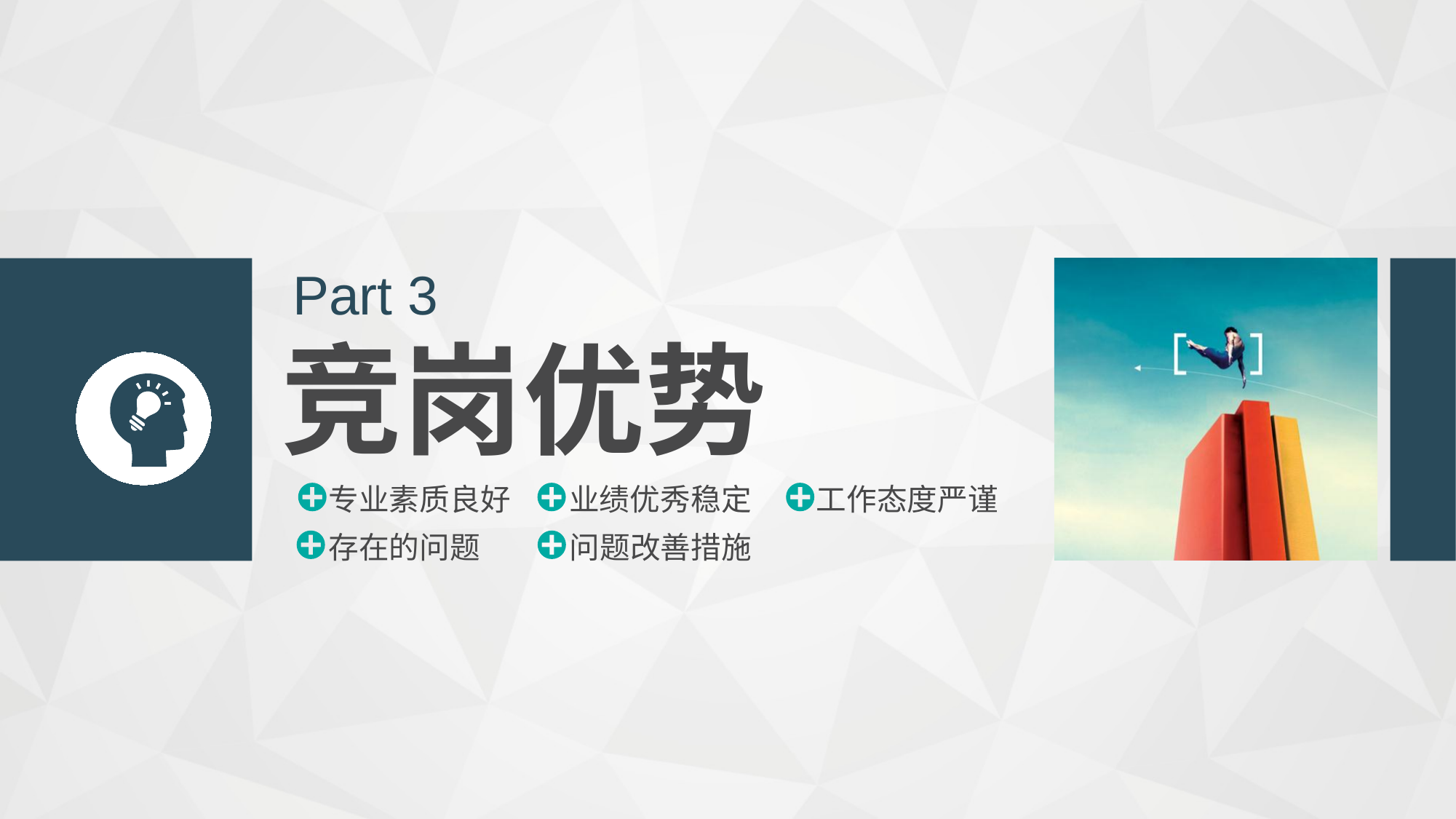

Part 3

竞岗优势

专业素质良好
业绩优秀稳定
工作态度严谨

存在的问题
问题改善措施